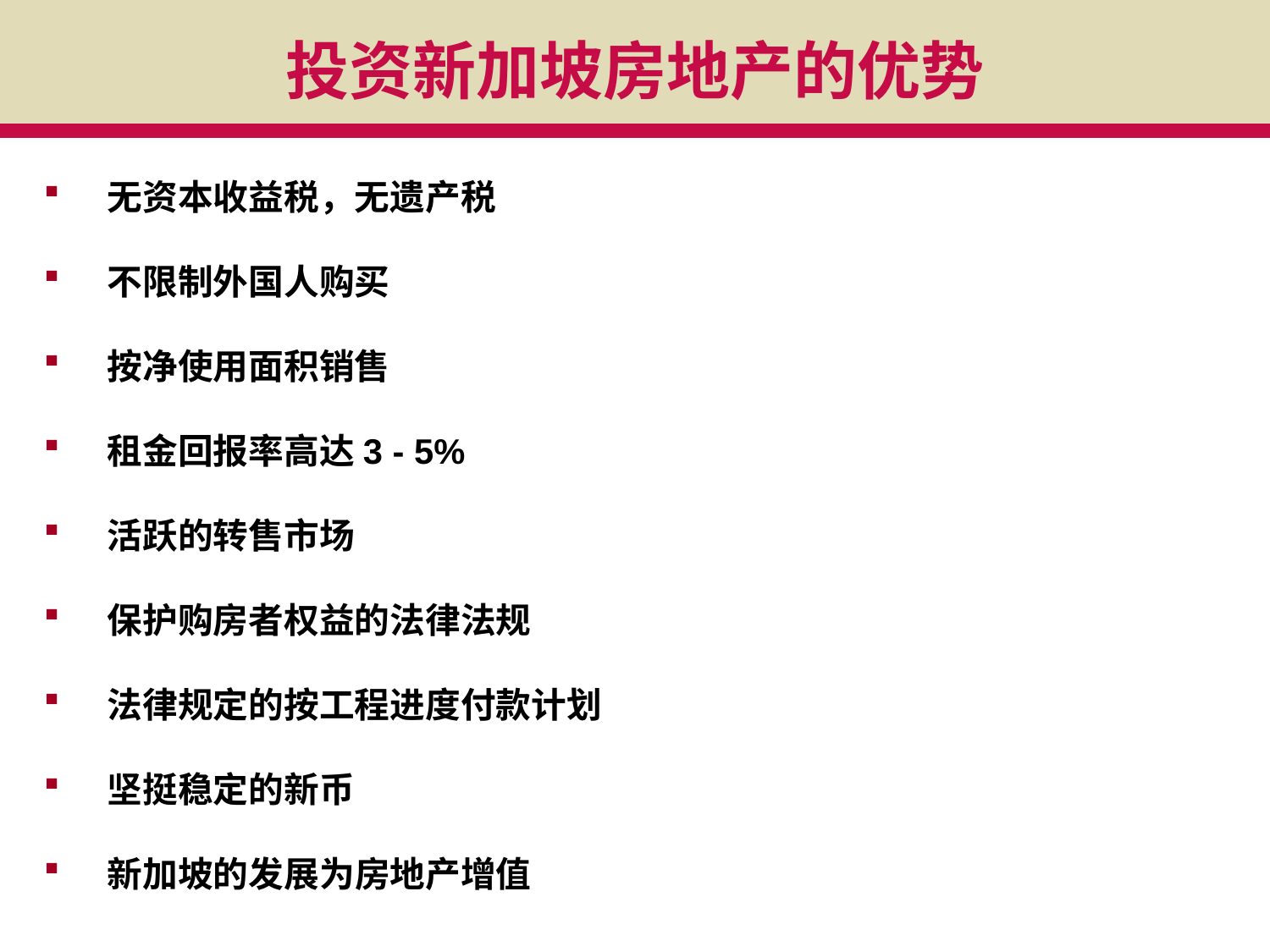

投资新加坡房地产的优势

无资本收益税，无遗产税
不限制外国人购买
按净使用面积销售
租金回报率高达3 - 5%
活跃的转售市场
保护购房者权益的法律法规
法律规定的按工程进度付款计划
坚挺稳定的新币
新加坡的发展为房地产增值